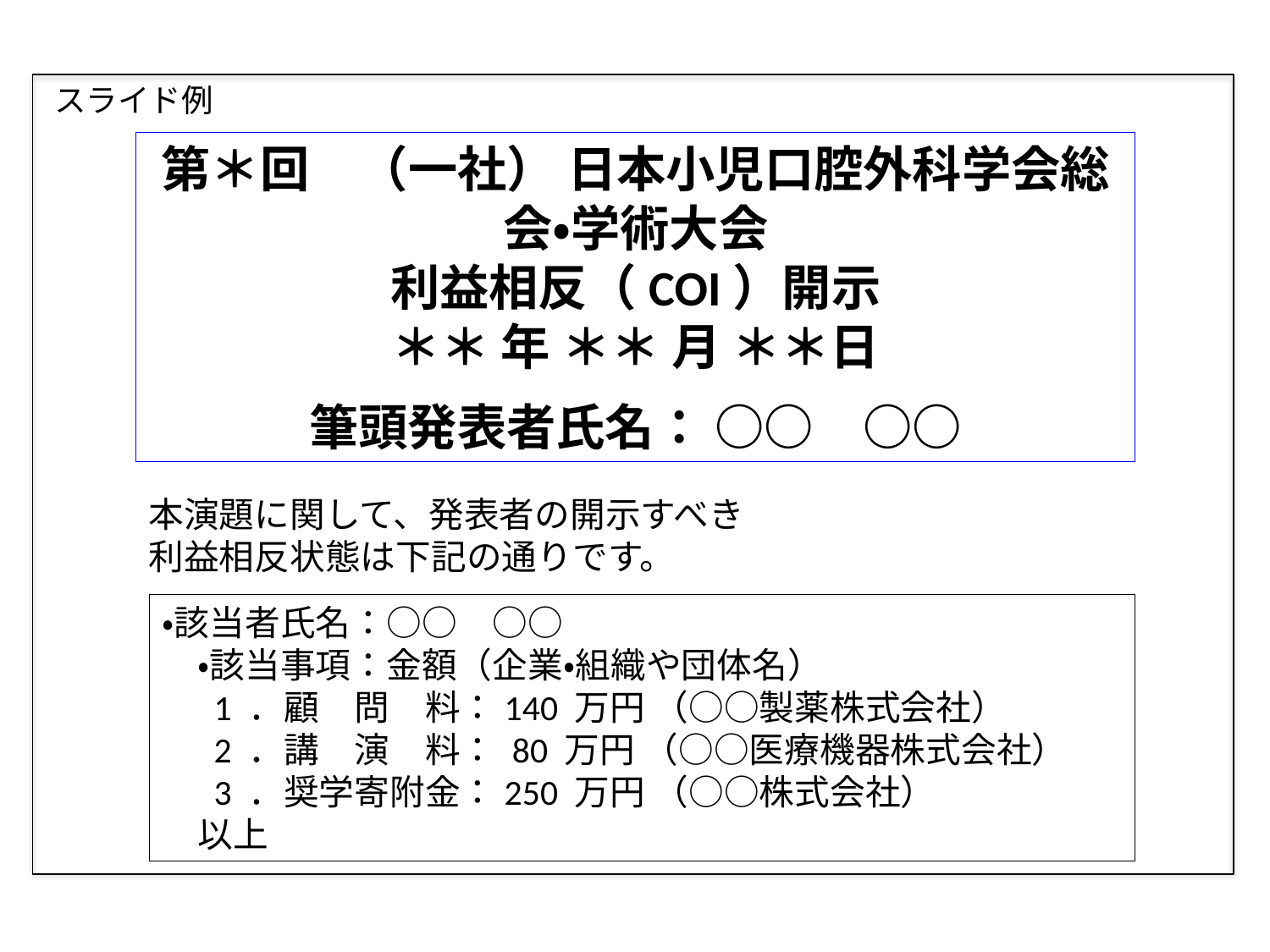

スライド例
第＊回　（一社） 日本小児口腔外科学会総会・学術大会
利益相反（COI）開示
＊＊ 年 ＊＊ 月 ＊＊日
筆頭発表者氏名： ○○　○○
本演題に関して、発表者の開示すべき
利益相反状態は下記の通りです。
・該当者氏名：○○　○○
　・該当事項：金額（企業・組織や団体名）
　 1 ．顧　問　料：140 万円 （○○製薬株式会社）
　 2 ．講　演　料： 80 万円 （○○医療機器株式会社）
　 3 ．奨学寄附金：250 万円 （○○株式会社）
　以上